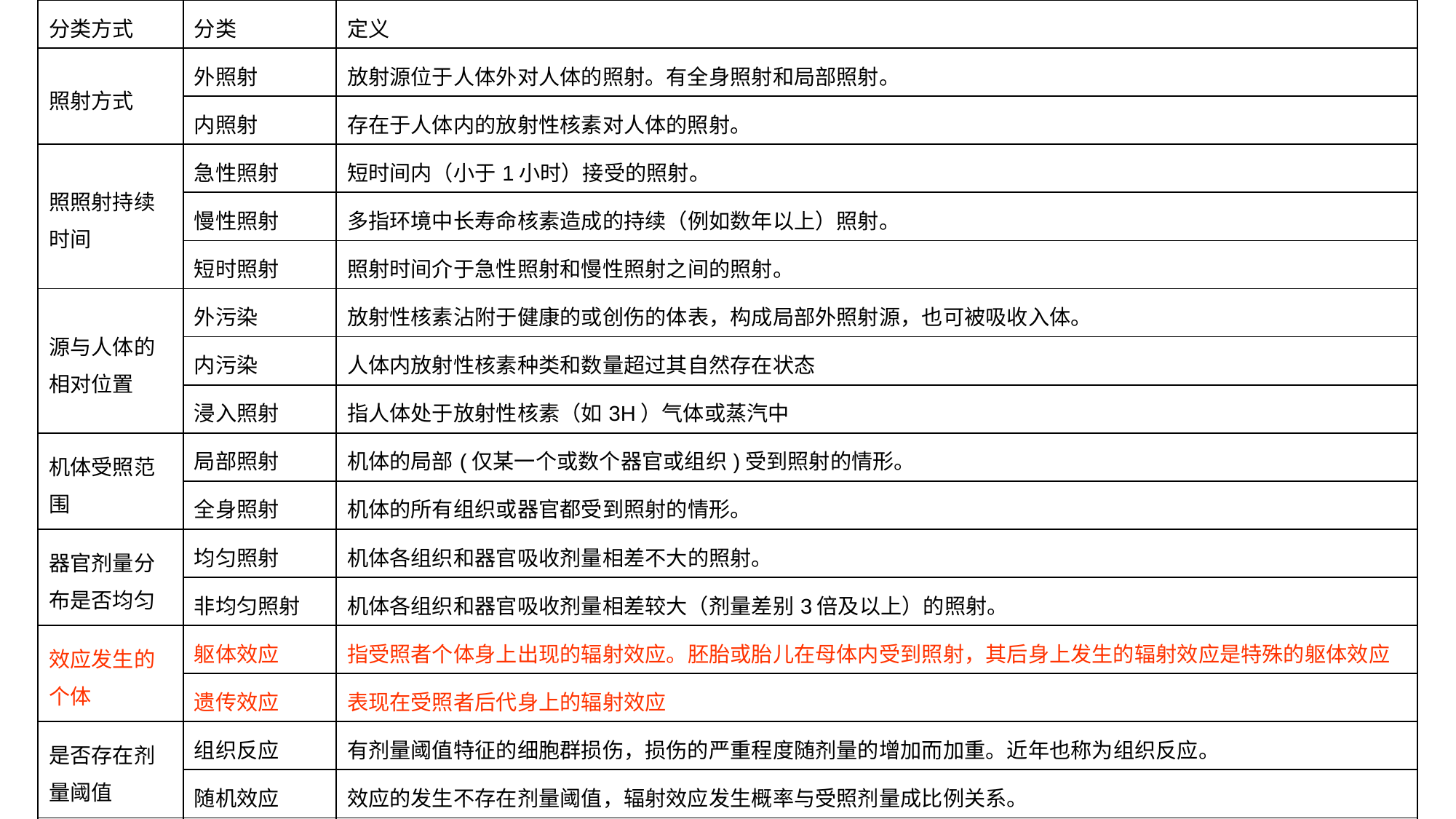

| 分类方式 | 分类 | 定义 |
| --- | --- | --- |
| 照射方式 | 外照射 | 放射源位于人体外对人体的照射。有全身照射和局部照射。 |
|  | 内照射 | 存在于人体内的放射性核素对人体的照射。 |
| 照照射持续时间 | 急性照射 | 短时间内（小于1小时）接受的照射。 |
|  | 慢性照射 | 多指环境中长寿命核素造成的持续（例如数年以上）照射。 |
|  | 短时照射 | 照射时间介于急性照射和慢性照射之间的照射。 |
| 源与人体的相对位置 | 外污染 | 放射性核素沾附于健康的或创伤的体表，构成局部外照射源，也可被吸收入体。 |
|  | 内污染 | 人体内放射性核素种类和数量超过其自然存在状态 |
|  | 浸入照射 | 指人体处于放射性核素（如3H）气体或蒸汽中 |
| 机体受照范围 | 局部照射 | 机体的局部(仅某一个或数个器官或组织)受到照射的情形。 |
|  | 全身照射 | 机体的所有组织或器官都受到照射的情形。 |
| 器官剂量分布是否均匀 | 均匀照射 | 机体各组织和器官吸收剂量相差不大的照射。 |
|  | 非均匀照射 | 机体各组织和器官吸收剂量相差较大（剂量差别3倍及以上）的照射。 |
| 效应发生的个体 | 躯体效应 | 指受照者个体身上出现的辐射效应。胚胎或胎儿在母体内受到照射，其后身上发生的辐射效应是特殊的躯体效应 |
|  | 遗传效应 | 表现在受照者后代身上的辐射效应 |
| 是否存在剂量阈值 | 组织反应 | 有剂量阈值特征的细胞群损伤，损伤的严重程度随剂量的增加而加重。近年也称为组织反应。 |
|  | 随机效应 | 效应的发生不存在剂量阈值，辐射效应发生概率与受照剂量成比例关系。 |
| 效应出现时间 | 早期效应 | 照射后在数月内出现的辐射效应 |
|  | 远期效应 | 照射后经过数年以后出现的辐射效应。 |
| 是否有其他因危害素 | 辐射效应 | 因电离辐射照射产生的效应。 |
|  | 放射复合伤 | 除电离辐射作为致病原因外，尚复合有其他致损伤因素，如冲击波、光辐射等。 |